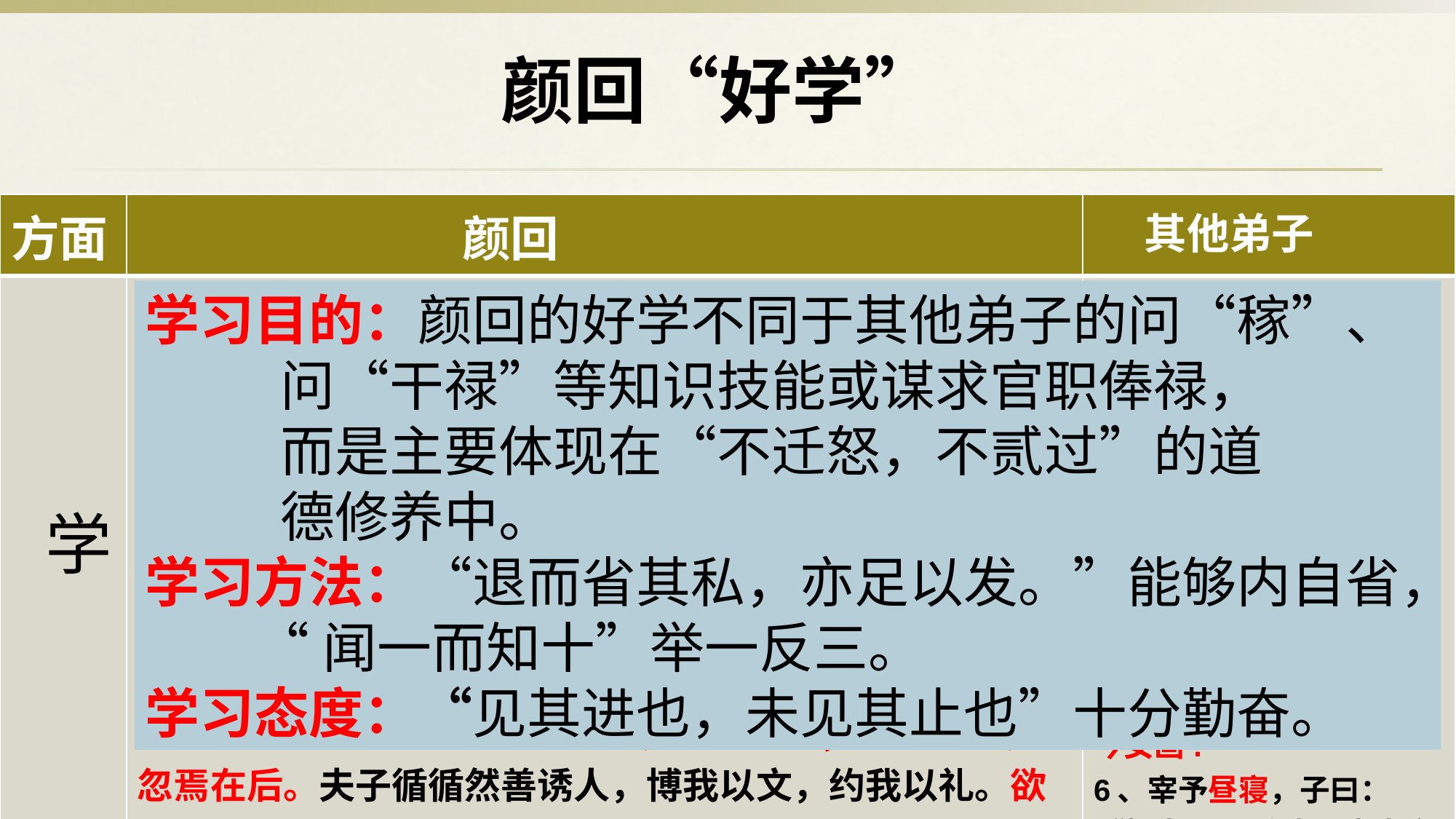

颜回“好学”
| 方面 | 颜回 | 其他弟子 |
| --- | --- | --- |
| 学 | 1、吾与回言终日，不违如愚。退而省其私，亦足以发。回也，不愚。（《论语·为政》） 2、语之而不惰者，其回也与。（《论语·子罕》） 3、回也闻一以知十。（《论语·公冶长》） 4、有颜回者好学，不迁怒，不贰过。（《论语·雍也》） 5、吾见其进也，未见其止也。（《论语·子罕》） 6、回也非助我者也，于吾言无所不说。（《论语·先进》） 7、颜渊喟然叹曰：“仰之弥高，钻之弥坚；瞻之在前，忽焉在后。夫子循循然善诱人，博我以文，约我以礼。欲罢不能，既竭吾才，如有所立卓尔。虽欲从之，末由也已。” （《论语·子罕》） | 1、樊迟请学稼。 2、子张学干禄。 3、由，诲女知之乎！知之为知之，不知为不知，是知也。 4、有民人焉,有社稷焉,何必读书然后为学? 5、冉求曰：“非不说子之道 力不足也.”子曰：“力不足者， 中道而废。今女画.” 6、宰予昼寝，子曰：“朽木 不可雕也，粪土之墙不可圬也！ |
学习目的：颜回的好学不同于其他弟子的问“稼”、
          问“干禄”等知识技能或谋求官职俸禄，
          而是主要体现在“不迁怒，不贰过”的道
          德修养中。
学习方法：“退而省其私，亦足以发。”能够内自省，
         “闻一而知十”举一反三。
学习态度：“见其进也，未见其止也”十分勤奋。